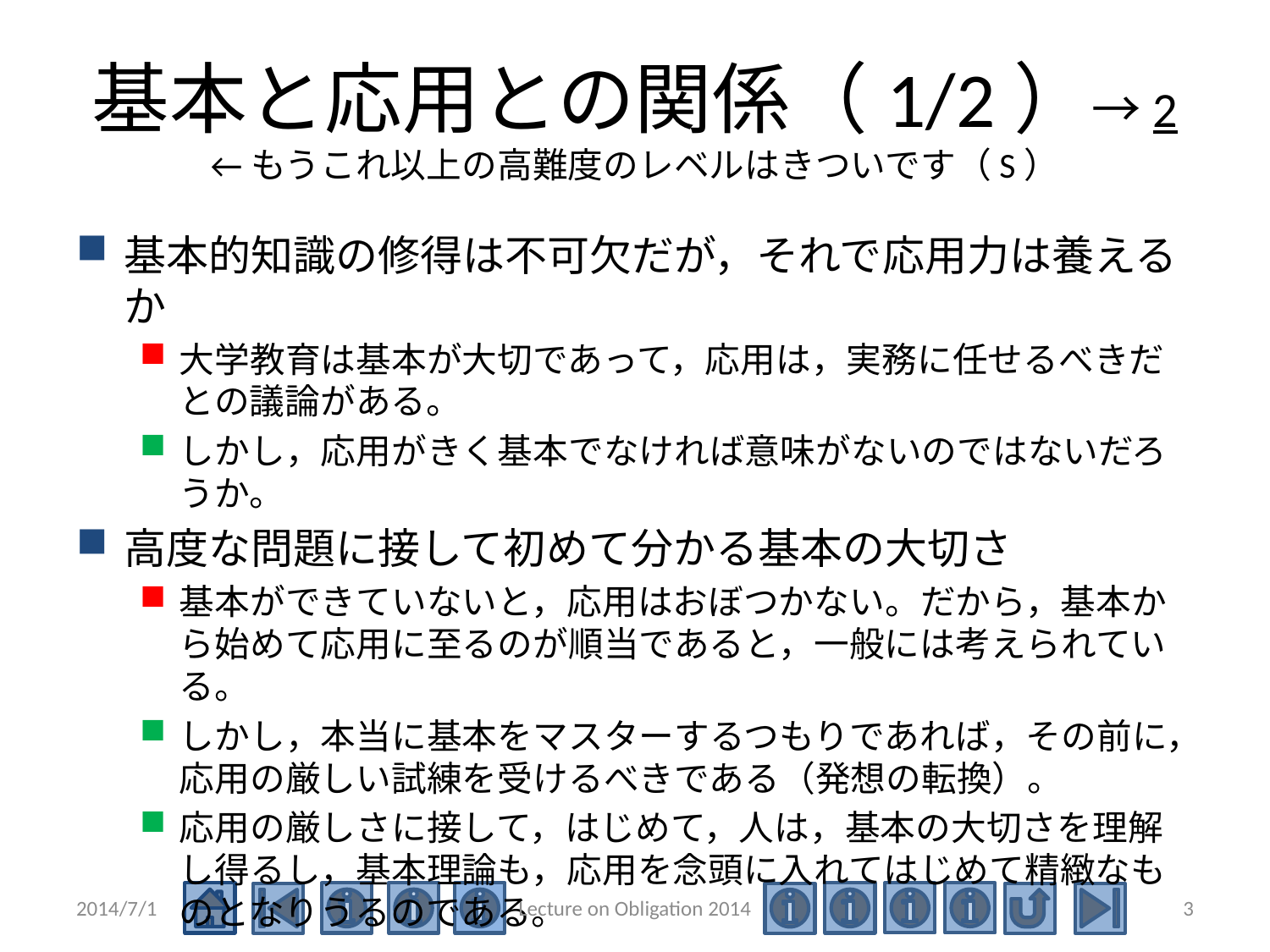

# 基本と応用との関係（1/2）→2 ←もうこれ以上の高難度のレベルはきついです（S）
基本的知識の修得は不可欠だが，それで応用力は養えるか
大学教育は基本が大切であって，応用は，実務に任せるべきだとの議論がある。
しかし，応用がきく基本でなければ意味がないのではないだろうか。
高度な問題に接して初めて分かる基本の大切さ
基本ができていないと，応用はおぼつかない。だから，基本から始めて応用に至るのが順当であると，一般には考えられている。
しかし，本当に基本をマスターするつもりであれば，その前に，応用の厳しい試練を受けるべきである（発想の転換）。
応用の厳しさに接して，はじめて，人は，基本の大切さを理解し得るし，基本理論も，応用を念頭に入れてはじめて精緻なものとなりうるのである。
2014/7/1
Lecture on Obligation 2014
3